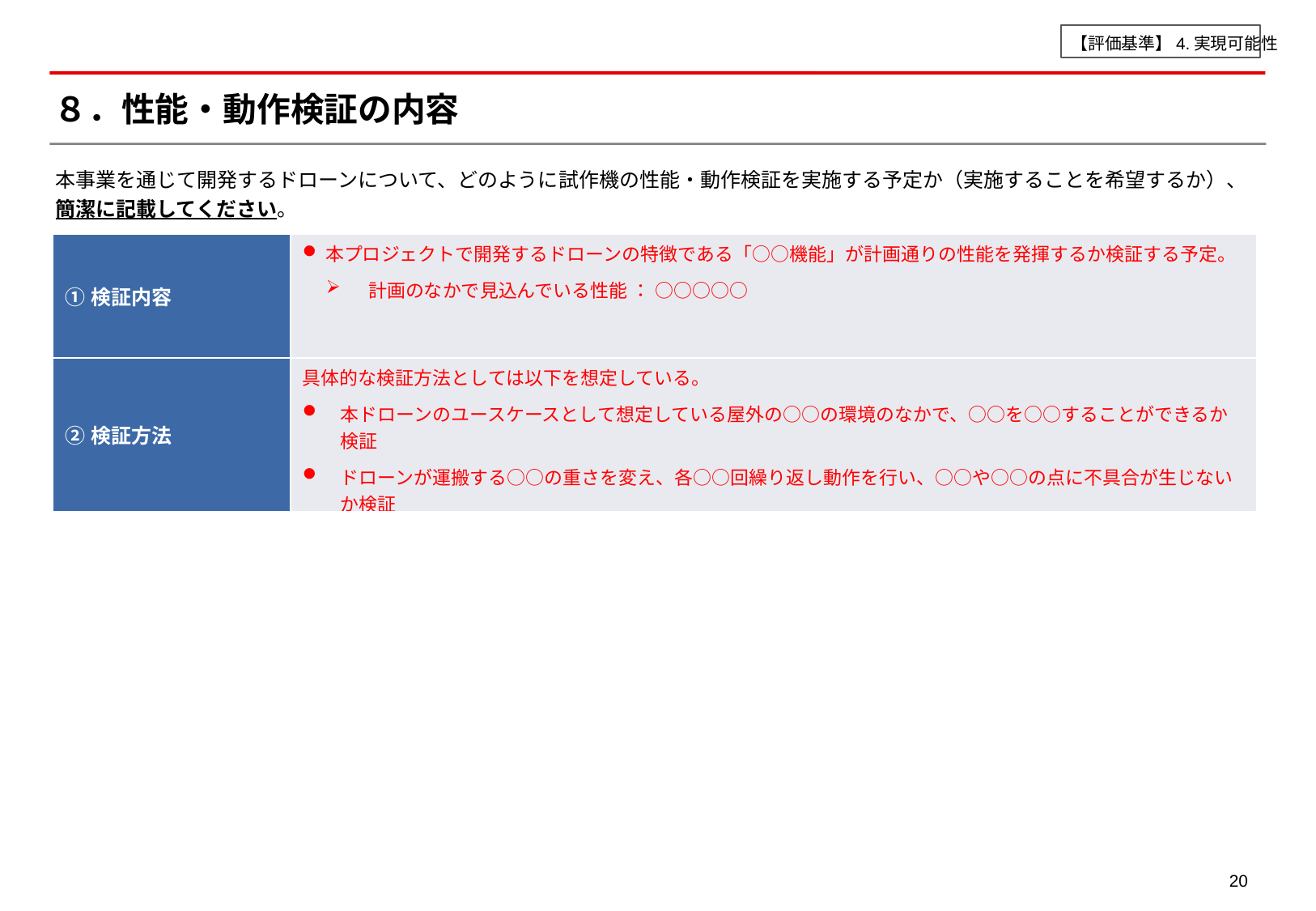

【評価基準】4.実現可能性
# ８．性能・動作検証の内容
本事業を通じて開発するドローンについて、どのように試作機の性能・動作検証を実施する予定か（実施することを希望するか）、簡潔に記載してください。

| ①検証内容 | 本プロジェクトで開発するドローンの特徴である「○○機能」が計画通りの性能を発揮するか検証する予定。 　計画のなかで見込んでいる性能 ： ○○○○○ |
| --- | --- |
| ②検証方法 | 具体的な検証方法としては以下を想定している。 本ドローンのユースケースとして想定している屋外の○○の環境のなかで、○○を○○することができるか検証 ドローンが運搬する○○の重さを変え、各○○回繰り返し動作を行い、○○や○○の点に不具合が生じないか検証 |